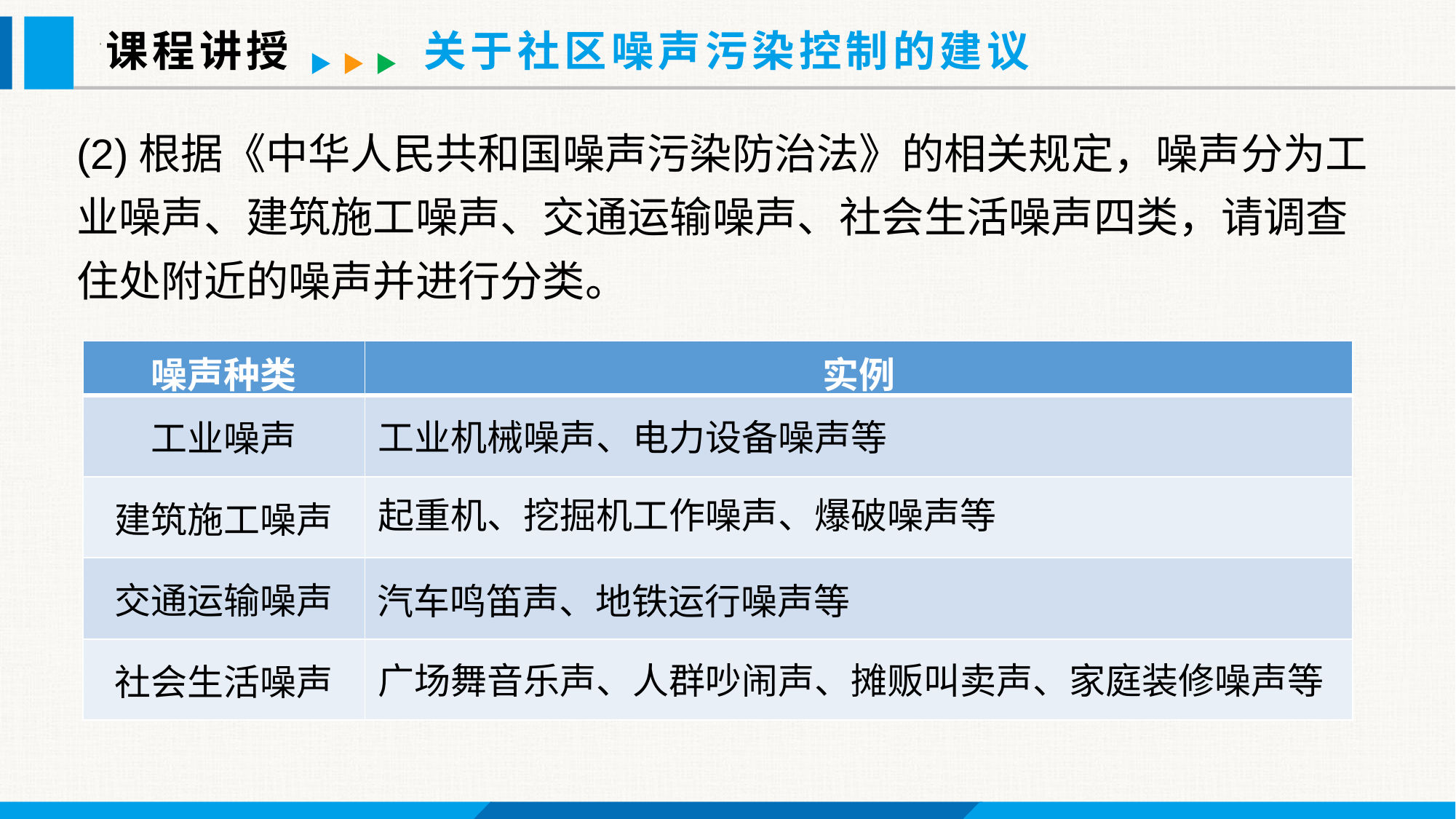

课程讲授
关于社区噪声污染控制的建议

(2)根据《中华人民共和国噪声污染防治法》的相关规定，噪声分为工业噪声、建筑施工噪声、交通运输噪声、社会生活噪声四类，请调查
住处附近的噪声并进行分类。
| 噪声种类 | 实例 |
| --- | --- |
| 工业噪声 |  |
| 建筑施工噪声 |  |
| 交通运输噪声 |  |
| 社会生活噪声 |  |
工业机械噪声、电力设备噪声等
起重机、挖掘机工作噪声、爆破噪声等
汽车鸣笛声、地铁运行噪声等
广场舞音乐声、人群吵闹声、摊贩叫卖声、家庭装修噪声等